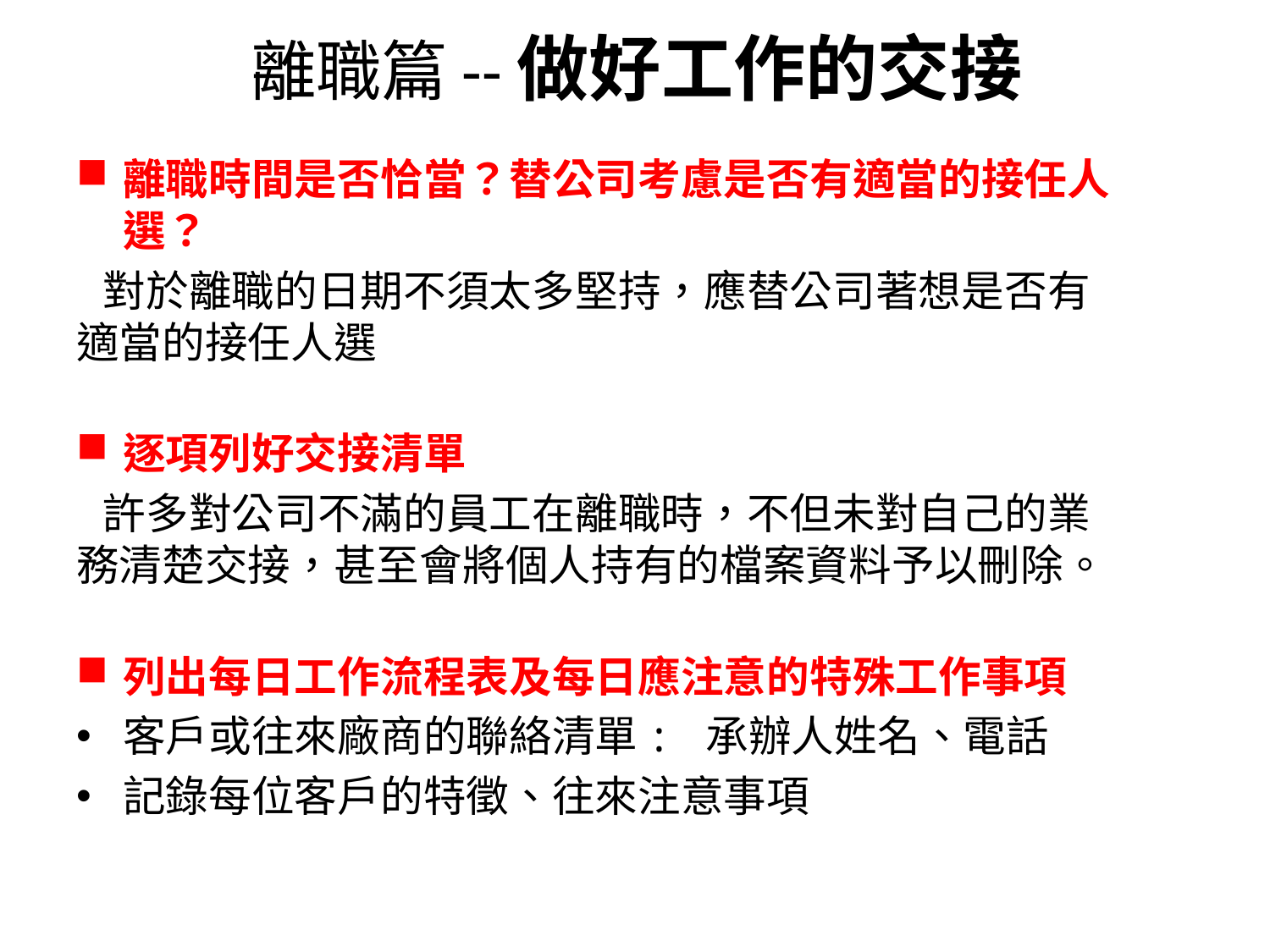

# 離職篇--做好工作的交接
離職時間是否恰當？替公司考慮是否有適當的接任人選？
  對於離職的日期不須太多堅持，應替公司著想是否有適當的接任人選
逐項列好交接清單
  許多對公司不滿的員工在離職時，不但未對自己的業務清楚交接，甚至會將個人持有的檔案資料予以刪除。
列出每日工作流程表及每日應注意的特殊工作事項
客戶或往來廠商的聯絡清單: 承辦人姓名、電話
記錄每位客戶的特徵、往來注意事項